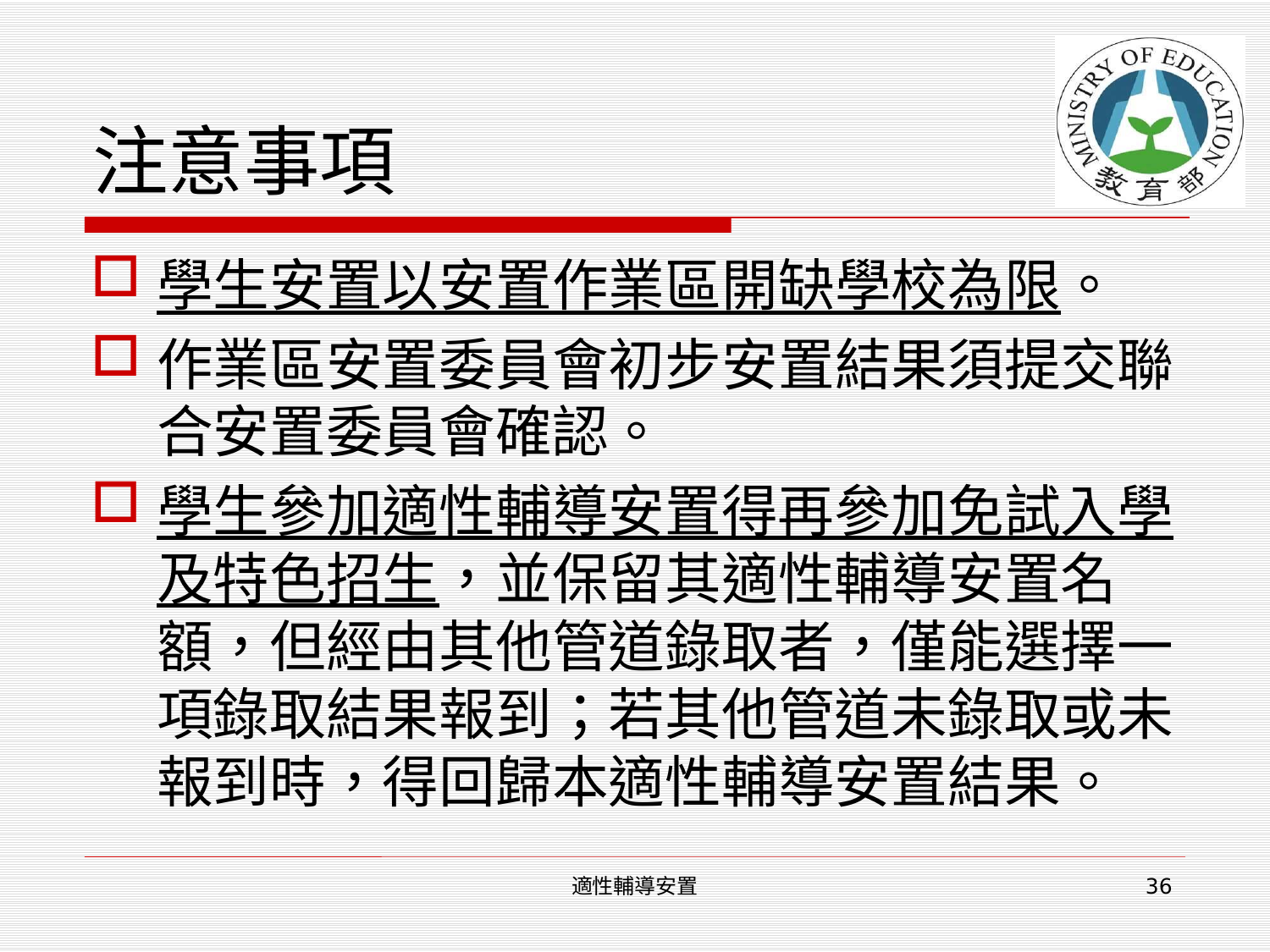

# 注意事項
學生安置以安置作業區開缺學校為限。
作業區安置委員會初步安置結果須提交聯合安置委員會確認。
學生參加適性輔導安置得再參加免試入學及特色招生，並保留其適性輔導安置名額，但經由其他管道錄取者，僅能選擇一項錄取結果報到；若其他管道未錄取或未報到時，得回歸本適性輔導安置結果。
適性輔導安置
36